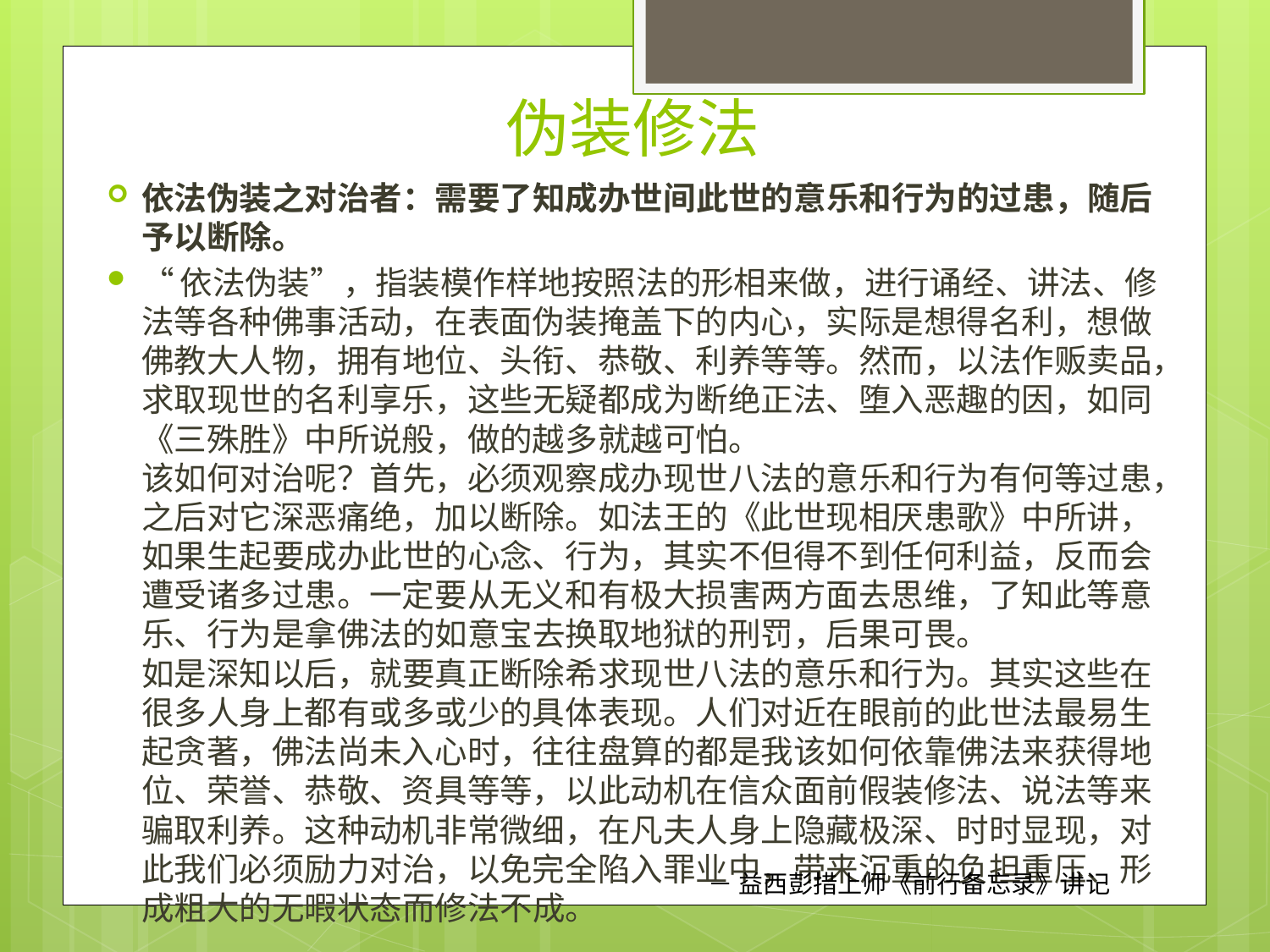

# 伪装修法
依法伪装之对治者：需要了知成办世间此世的意乐和行为的过患，随后予以断除。
“依法伪装”，指装模作样地按照法的形相来做，进行诵经、讲法、修法等各种佛事活动，在表面伪装掩盖下的内心，实际是想得名利，想做佛教大人物，拥有地位、头衔、恭敬、利养等等。然而，以法作贩卖品，求取现世的名利享乐，这些无疑都成为断绝正法、堕入恶趣的因，如同《三殊胜》中所说般，做的越多就越可怕。
该如何对治呢？首先，必须观察成办现世八法的意乐和行为有何等过患，之后对它深恶痛绝，加以断除。如法王的《此世现相厌患歌》中所讲，如果生起要成办此世的心念、行为，其实不但得不到任何利益，反而会遭受诸多过患。一定要从无义和有极大损害两方面去思维，了知此等意乐、行为是拿佛法的如意宝去换取地狱的刑罚，后果可畏。
如是深知以后，就要真正断除希求现世八法的意乐和行为。其实这些在很多人身上都有或多或少的具体表现。人们对近在眼前的此世法最易生起贪著，佛法尚未入心时，往往盘算的都是我该如何依靠佛法来获得地位、荣誉、恭敬、资具等等，以此动机在信众面前假装修法、说法等来骗取利养。这种动机非常微细，在凡夫人身上隐藏极深、时时显现，对此我们必须励力对治，以免完全陷入罪业中，带来沉重的负担重压、形成粗大的无暇状态而修法不成。

－ 益西彭措上师《前行备忘录》讲记